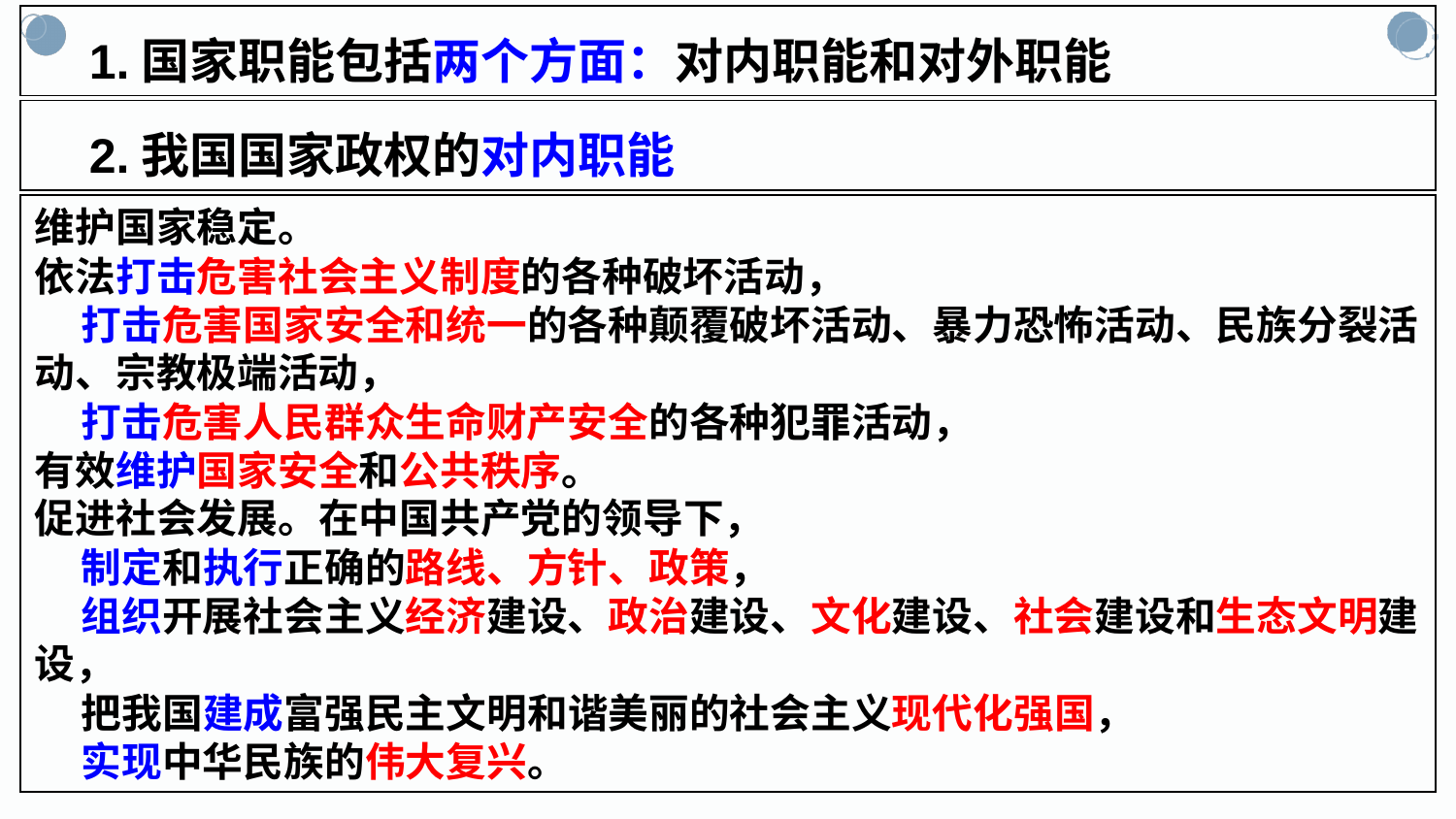

1.国家职能包括两个方面：对内职能和对外职能
    2.我国国家政权的对内职能
维护国家稳定。
依法打击危害社会主义制度的各种破坏活动，
    打击危害国家安全和统一的各种颠覆破坏活动、暴力恐怖活动、民族分裂活动、宗教极端活动，
    打击危害人民群众生命财产安全的各种犯罪活动，
有效维护国家安全和公共秩序。
促进社会发展。在中国共产党的领导下，
    制定和执行正确的路线、方针、政策，
    组织开展社会主义经济建设、政治建设、文化建设、社会建设和生态文明建设，
    把我国建成富强民主文明和谐美丽的社会主义现代化强国，
    实现中华民族的伟大复兴。